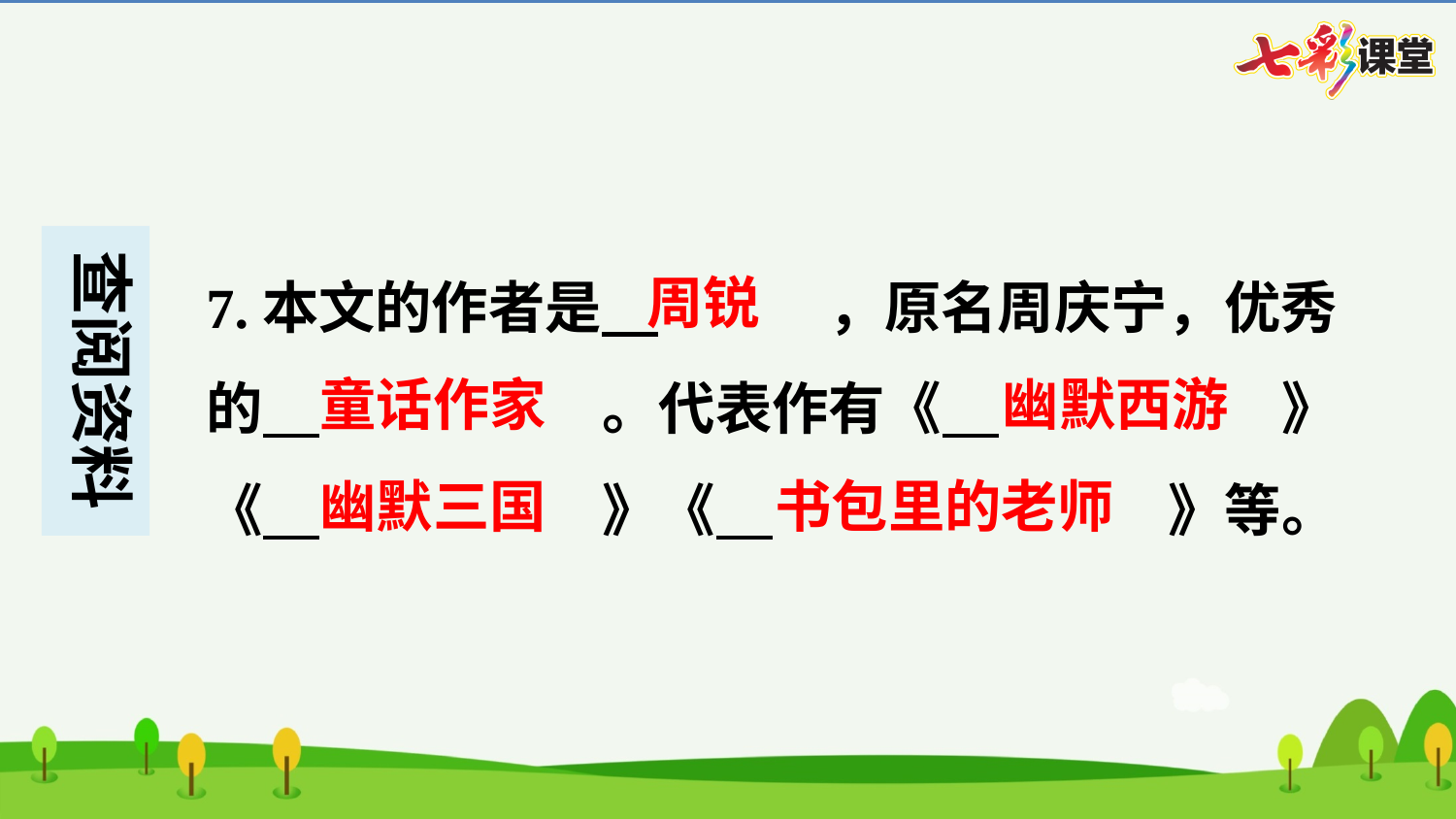

周锐
7.本文的作者是 　周锐　，原名周庆宁，优秀的 　童话作家　。代表作有《 　幽默西游　》《 　幽默三国　》《 　书包里的老师　》等。
童话作家
幽默西游
幽默三国
书包里的老师